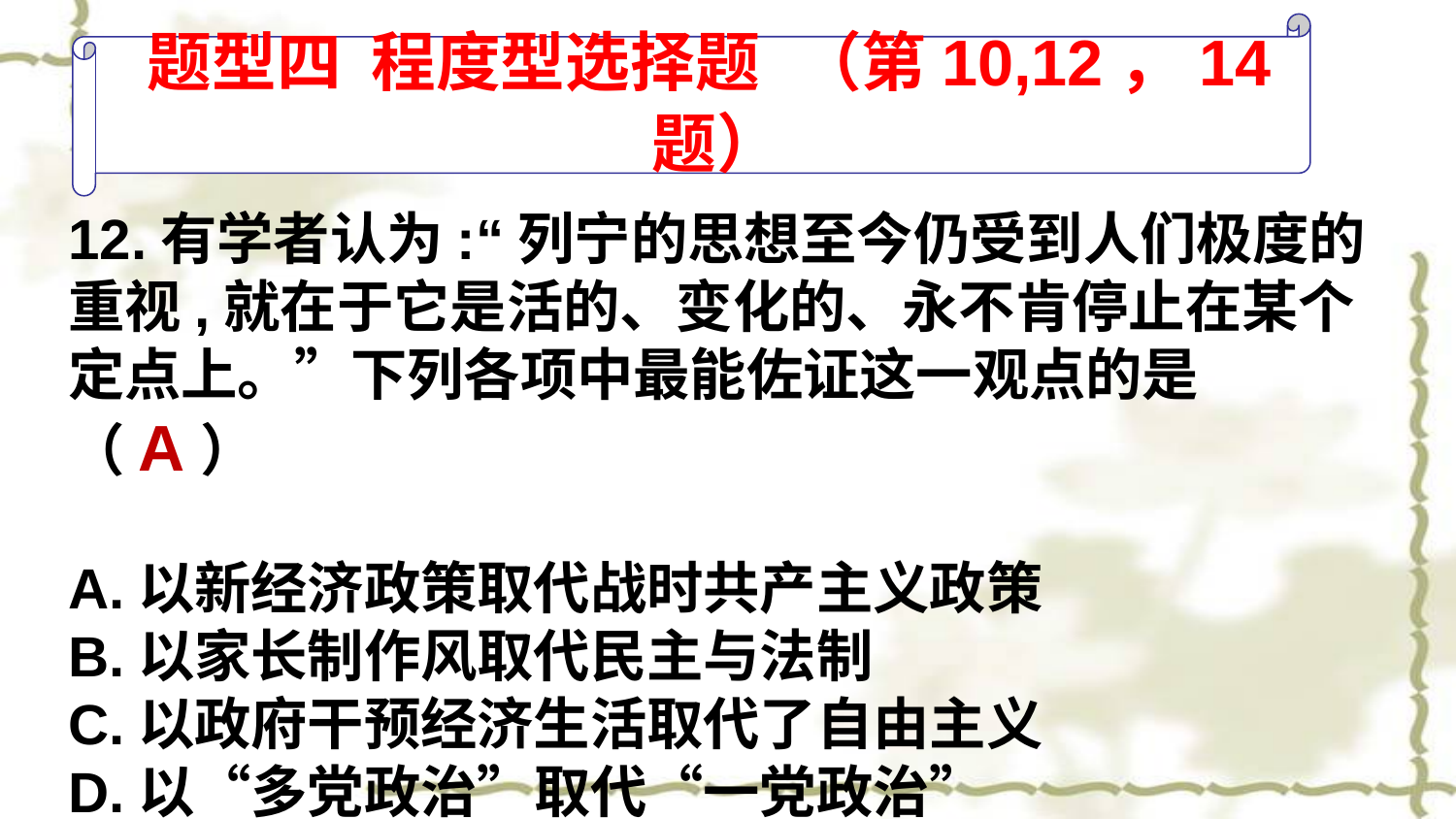

# 题型四  程度型选择题  （第10,12，14题）
12.有学者认为:“列宁的思想至今仍受到人们极度的重视,就在于它是活的、变化的、永不肯停止在某个定点上。”下列各项中最能佐证这一观点的是   （A）

A.以新经济政策取代战时共产主义政策
B.以家长制作风取代民主与法制
C.以政府干预经济生活取代了自由主义
D.以“多党政治”取代“一党政治”